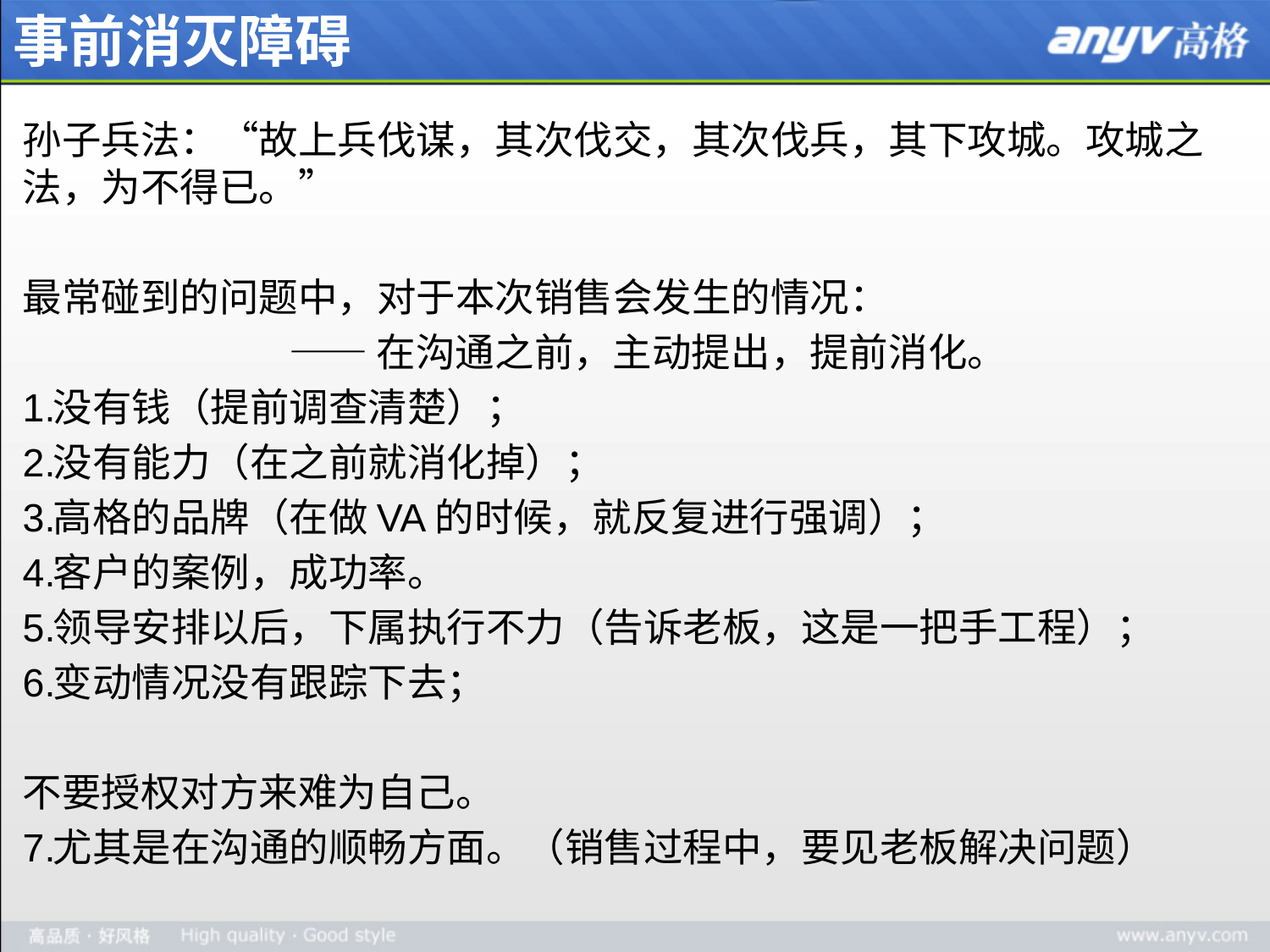

# 事前消灭障碍
孙子兵法：“故上兵伐谋，其次伐交，其次伐兵，其下攻城。攻城之法，为不得已。”

最常碰到的问题中，对于本次销售会发生的情况：
                              ——在沟通之前，主动提出，提前消化。
没有钱（提前调查清楚）；
没有能力（在之前就消化掉）；
高格的品牌（在做VA的时候，就反复进行强调）；
客户的案例，成功率。
领导安排以后，下属执行不力（告诉老板，这是一把手工程）；
变动情况没有跟踪下去；

不要授权对方来难为自己。
尤其是在沟通的顺畅方面。（销售过程中，要见老板解决问题）